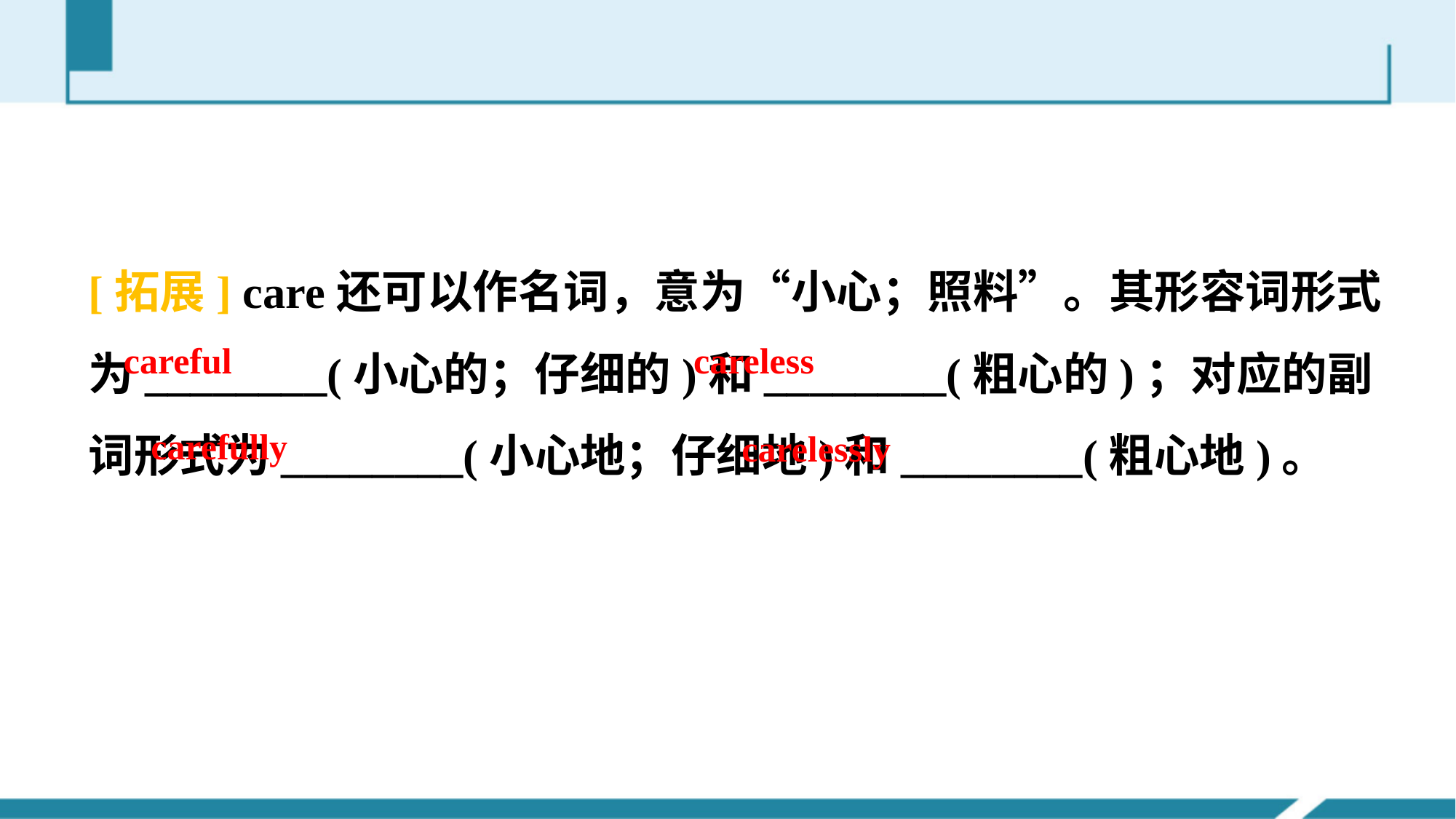

[拓展] care还可以作名词，意为“小心；照料”。其形容词形式为________(小心的；仔细的)和________(粗心的)；对应的副词形式为________(小心地；仔细地)和________(粗心地)。

careful
careless
carefully
carelessly